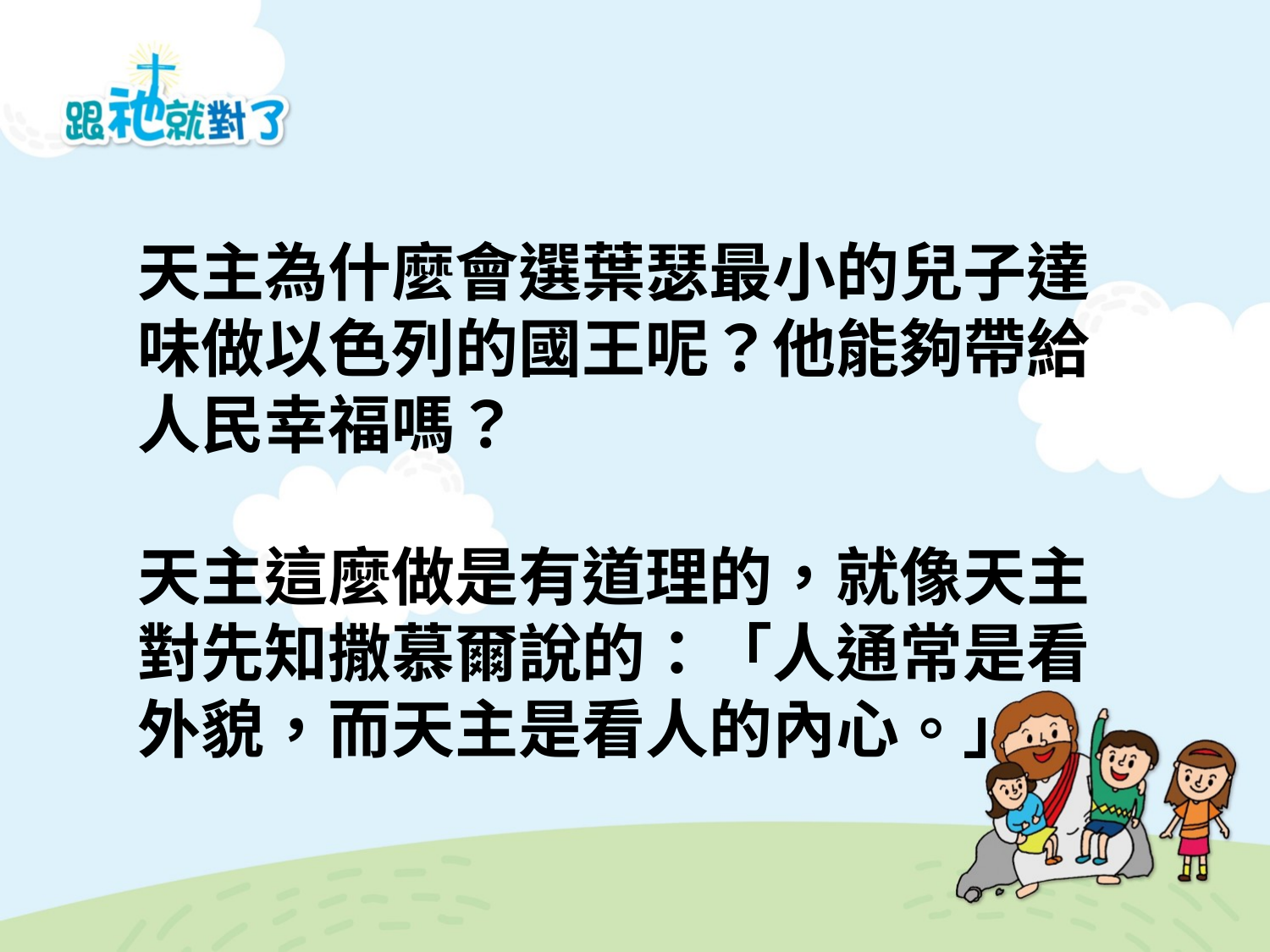

天主為什麼會選葉瑟最小的兒子達味做以色列的國王呢？他能夠帶給人民幸福嗎？

天主這麼做是有道理的，就像天主對先知撒慕爾說的：「人通常是看外貌，而天主是看人的內心。」